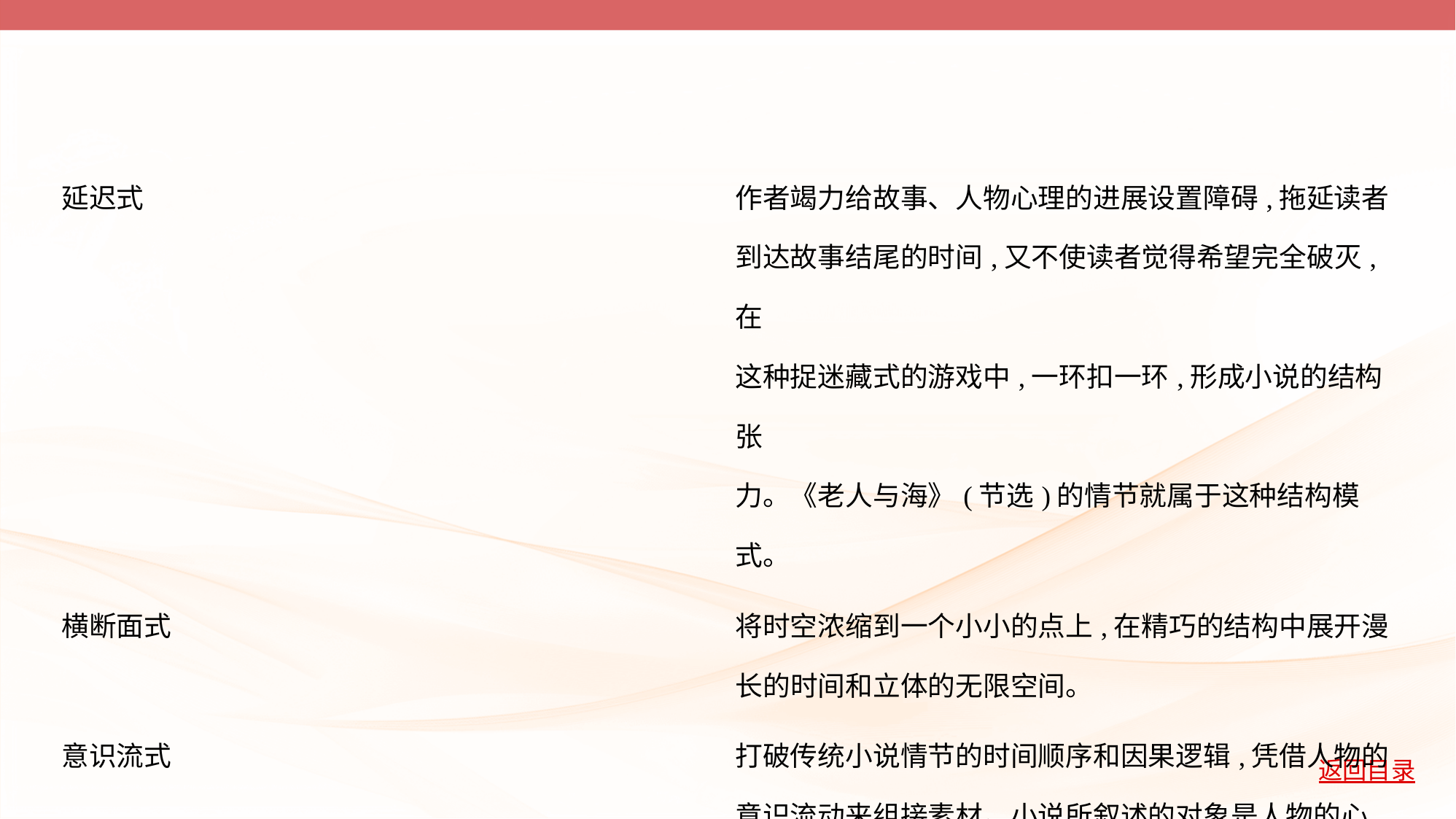

| 延迟式 | 作者竭力给故事、人物心理的进展设置障碍,拖延读者 到达故事结尾的时间,又不使读者觉得希望完全破灭,在 这种捉迷藏式的游戏中,一环扣一环,形成小说的结构张 力。《老人与海》(节选)的情节就属于这种结构模式。 |
| --- | --- |
| 横断面式 | 将时空浓缩到一个小小的点上,在精巧的结构中展开漫 长的时间和立体的无限空间。 |
| 意识流式 | 打破传统小说情节的时间顺序和因果逻辑,凭借人物的 意识流动来组接素材。小说所叙述的对象是人物的心 理活动的流动过程,包括人物的思想、意识、回忆、联 想、想象、感觉、印象、梦境等。 |